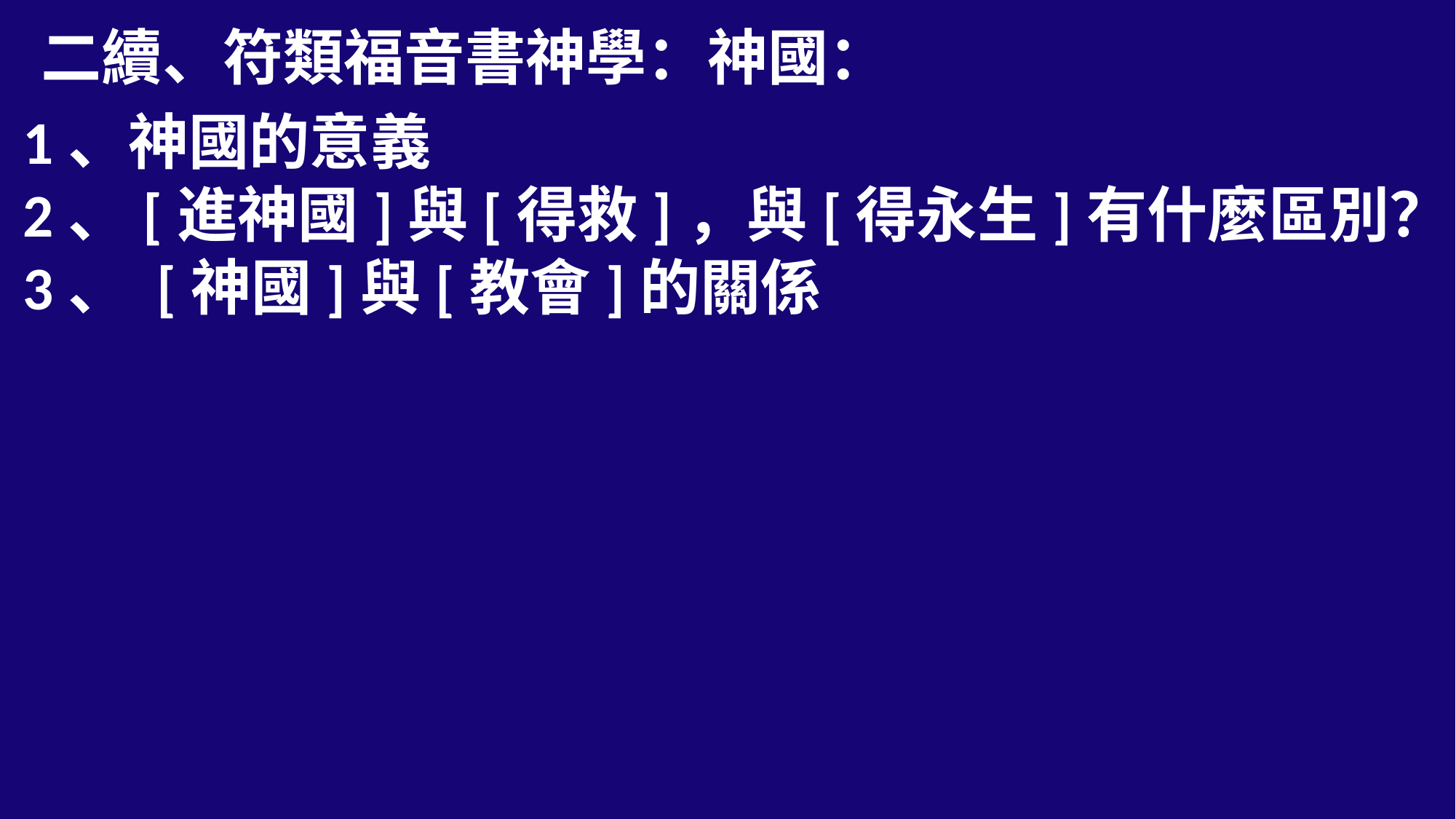

二續、符類福音書神學：神國：
1、神國的意義
2、[進神國]與[得救]，與[得永生]有什麼區別？
3、 [神國]與[教會]的關係